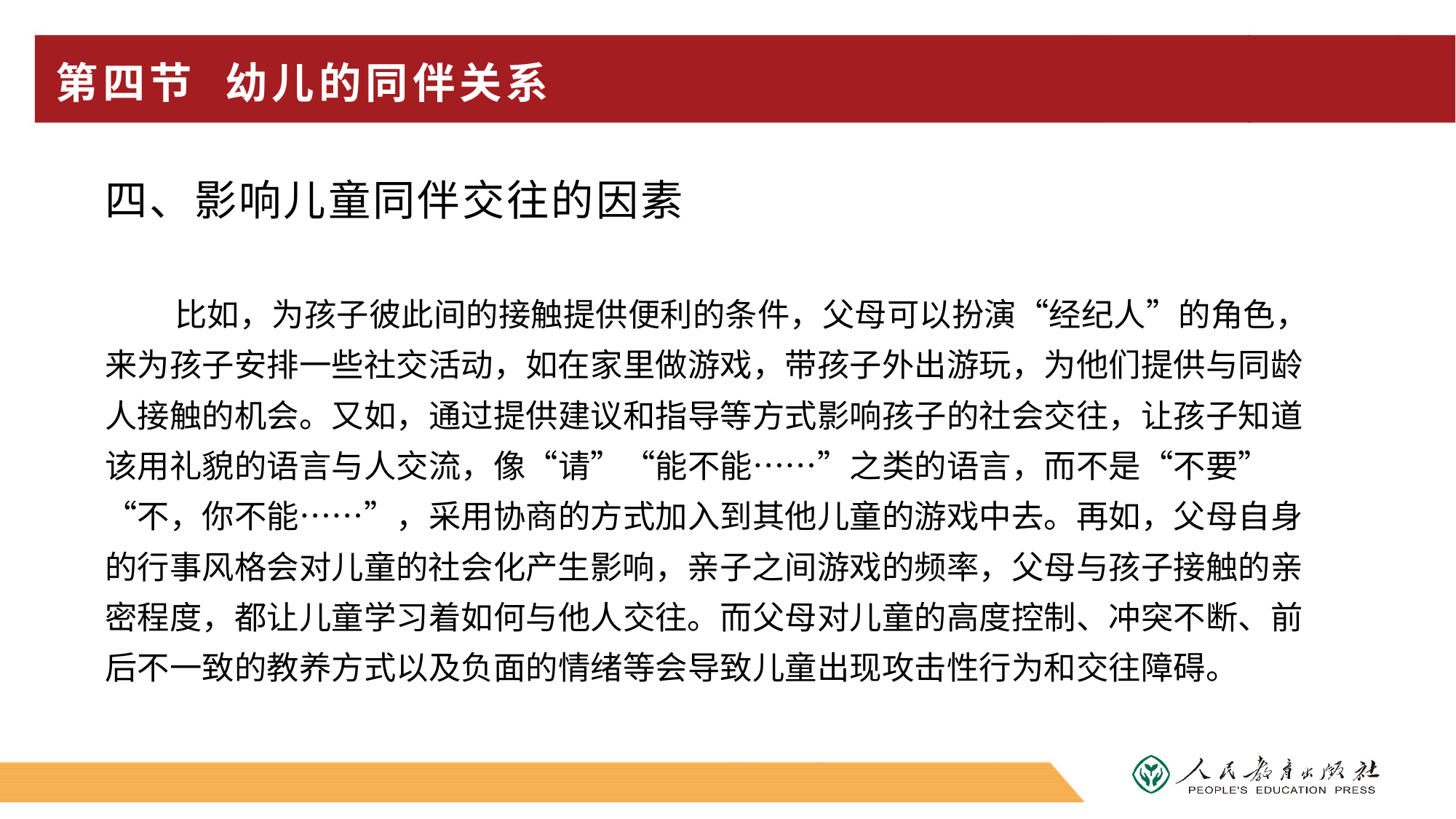

# 第四节  幼儿的同伴关系
四、影响儿童同伴交往的因素
比如，为孩子彼此间的接触提供便利的条件，父母可以扮演“经纪人”的角色，来为孩子安排一些社交活动，如在家里做游戏，带孩子外出游玩，为他们提供与同龄人接触的机会。又如，通过提供建议和指导等方式影响孩子的社会交往，让孩子知道该用礼貌的语言与人交流，像“请”“能不能……”之类的语言，而不是“不要”“不，你不能……”，采用协商的方式加入到其他儿童的游戏中去。再如，父母自身的行事风格会对儿童的社会化产生影响，亲子之间游戏的频率，父母与孩子接触的亲密程度，都让儿童学习着如何与他人交往。而父母对儿童的高度控制、冲突不断、前后不一致的教养方式以及负面的情绪等会导致儿童出现攻击性行为和交往障碍。